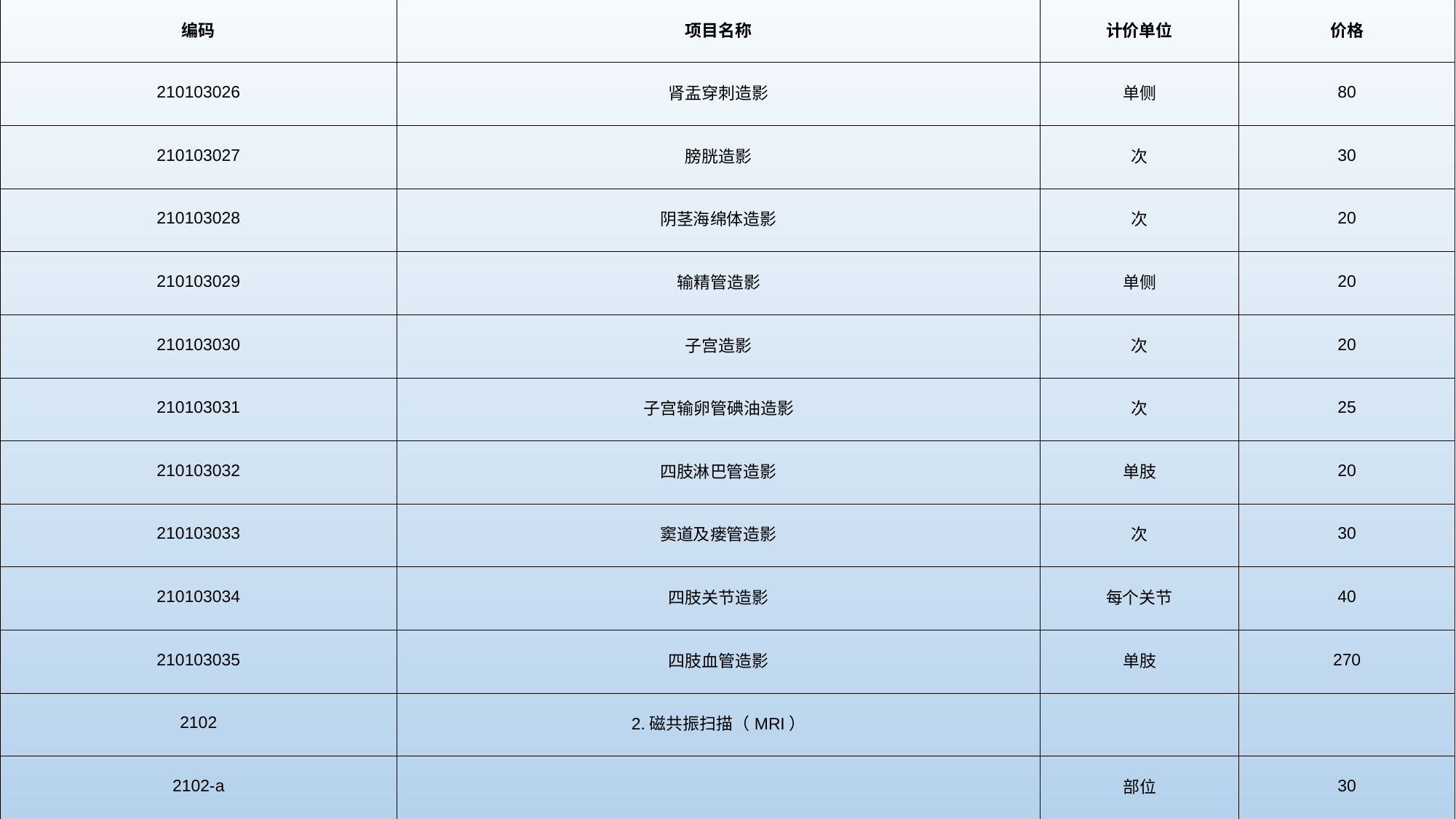

| 编码 | 项目名称 | 计价单位 | 价格 |
| --- | --- | --- | --- |
| 210103026 | 肾盂穿刺造影 | 单侧 | 80 |
| 210103027 | 膀胱造影 | 次 | 30 |
| 210103028 | 阴茎海绵体造影 | 次 | 20 |
| 210103029 | 输精管造影 | 单侧 | 20 |
| 210103030 | 子宫造影 | 次 | 20 |
| 210103031 | 子宫输卵管碘油造影 | 次 | 25 |
| 210103032 | 四肢淋巴管造影 | 单肢 | 20 |
| 210103033 | 窦道及瘘管造影 | 次 | 30 |
| 210103034 | 四肢关节造影 | 每个关节 | 40 |
| 210103035 | 四肢血管造影 | 单肢 | 270 |
| 2102 | 2.磁共振扫描（MRI） |  |  |
| 2102-a |  | 部位 | 30 |